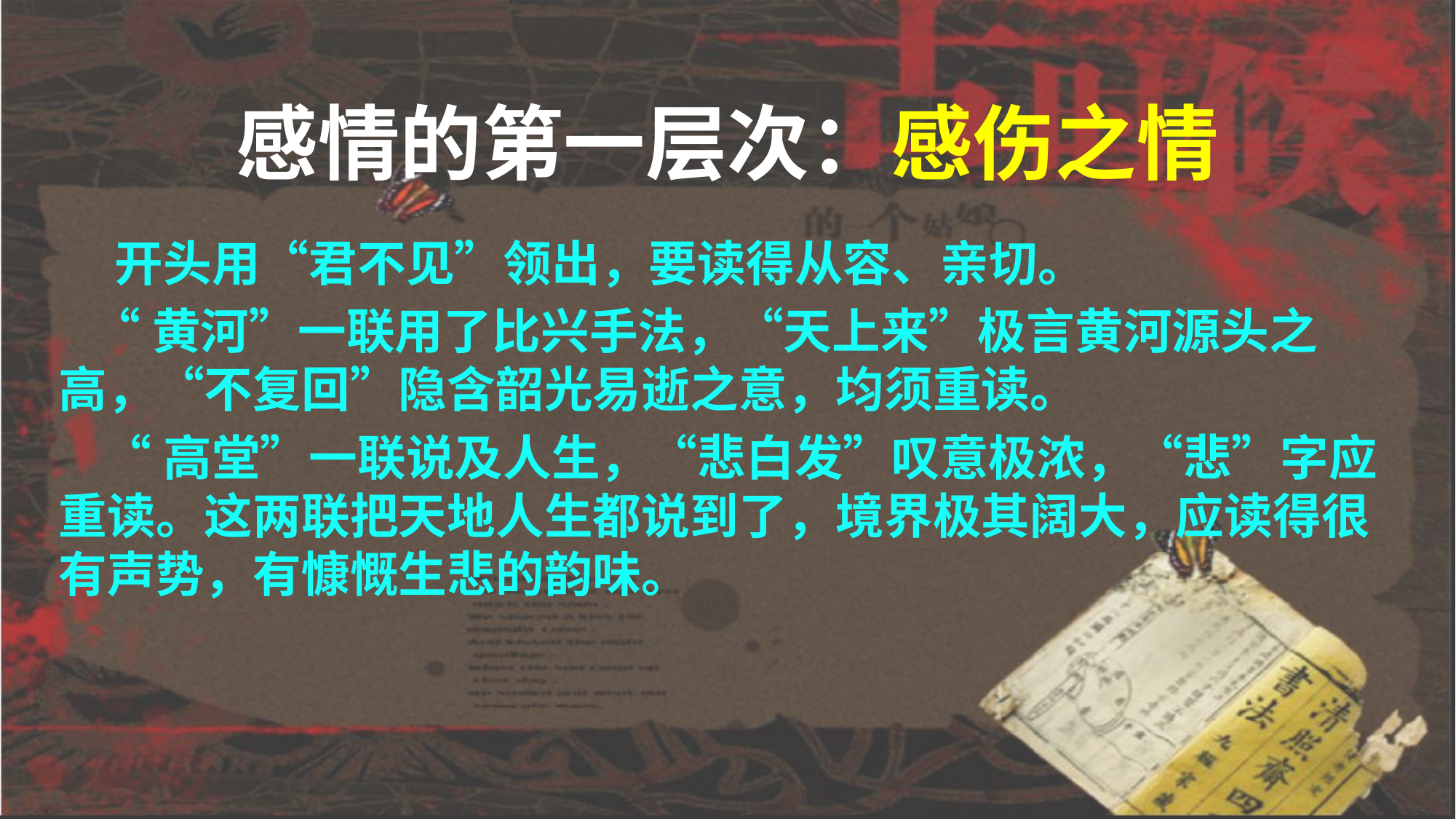

# 感情的第一层次：感伤之情
    开头用“君不见”领出，要读得从容、亲切。
   “黄河”一联用了比兴手法，“天上来”极言黄河源头之高，“不复回”隐含韶光易逝之意，均须重读。
    “高堂”一联说及人生，“悲白发”叹意极浓，“悲”字应重读。这两联把天地人生都说到了，境界极其阔大，应读得很有声势，有慷慨生悲的韵味。